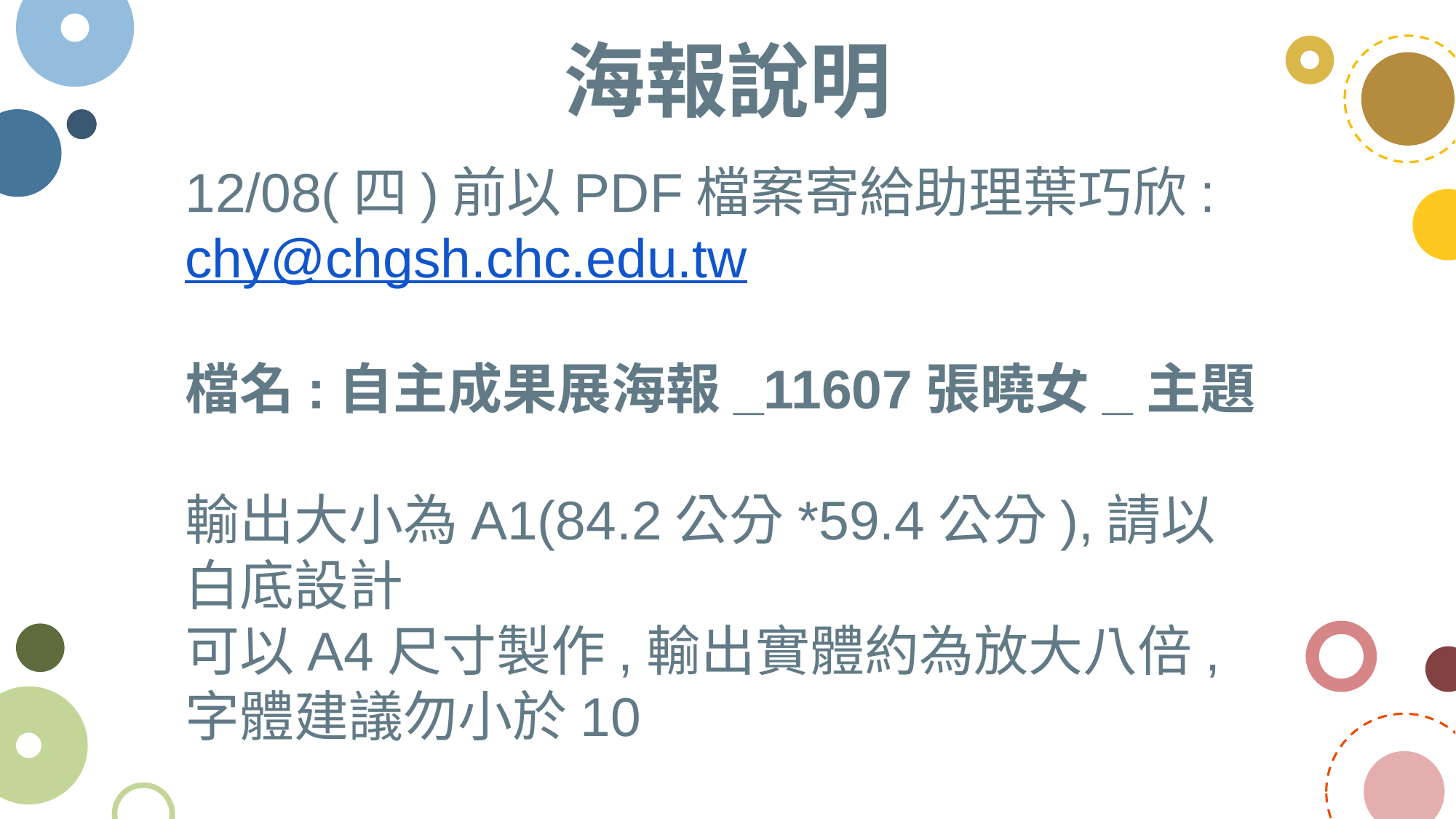

海報說明
12/08(四)前以PDF檔案寄給助理葉巧欣:
chy@chgsh.chc.edu.tw

檔名:自主成果展海報_11607張曉女_主題

輸出大小為A1(84.2公分*59.4公分),請以
白底設計
可以A4尺寸製作,輸出實體約為放大八倍,
字體建議勿小於10